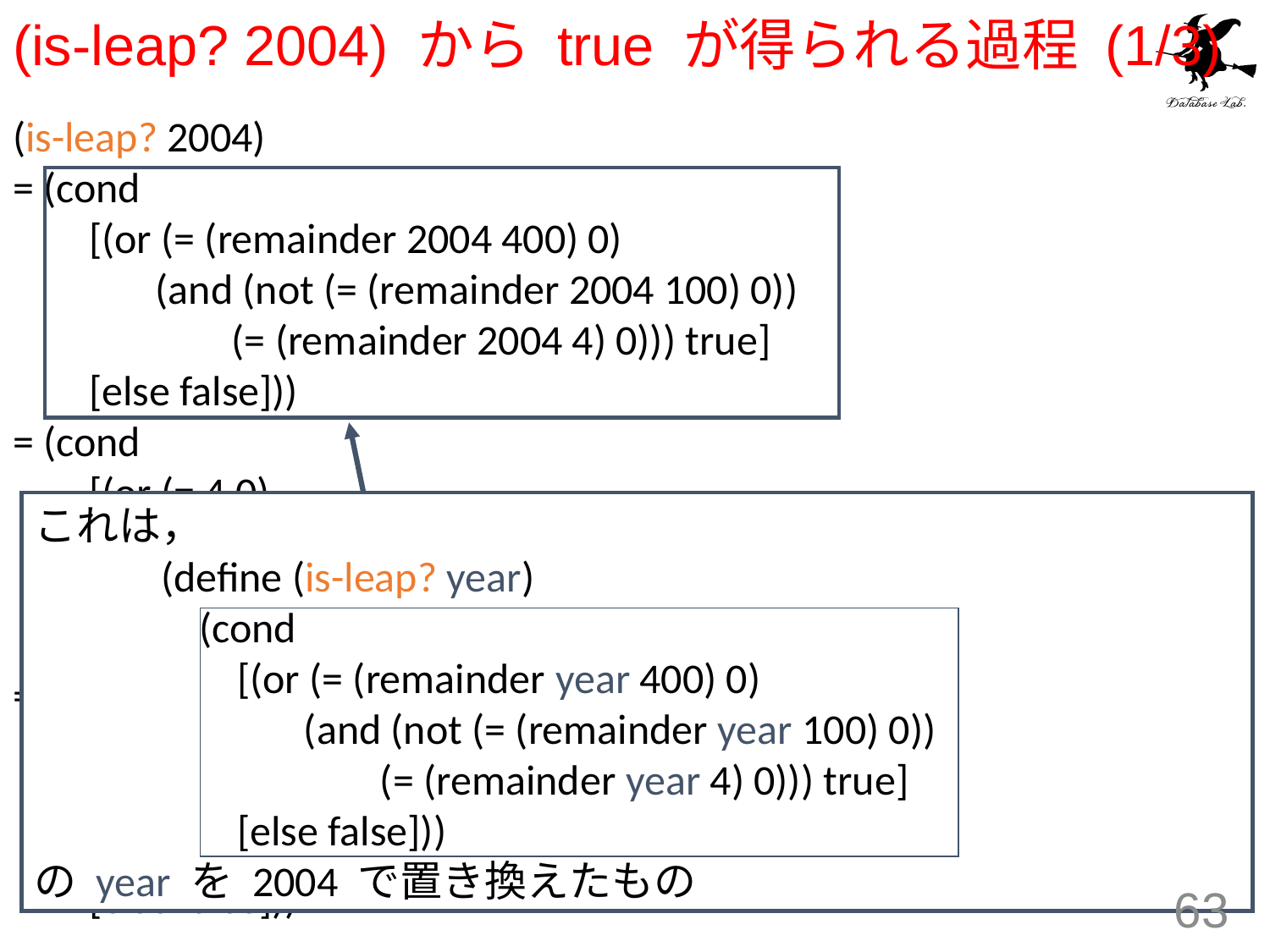

# (is-leap? 2004) から true が得られる過程 (1/3)
(is-leap? 2004)
= (cond
        [(or (= (remainder 2004 400) 0)
               (and (not (= (remainder 2004 100) 0))
                       (= (remainder 2004 4) 0))) true]
        [else false]))
= (cond
        [(or (= 4 0)
               (and (not (= (remainder 2004 100) 0))
                       (= (remainder 2004 4) 0))) true]
        [else false]))
= (cond
        [(or false
               (and (not (= (remainder 2004 100) 0))
                       (= (remainder 2004 4) 0))) true]
        [else false]))

これは，
	(define (is-leap? year)
	    (cond
	        [(or (= (remainder year 400) 0)
	               (and (not (= (remainder year 100) 0))
	                       (= (remainder year 4) 0))) true]
	        [else false]))
の year を 2004 で置き換えたもの

63